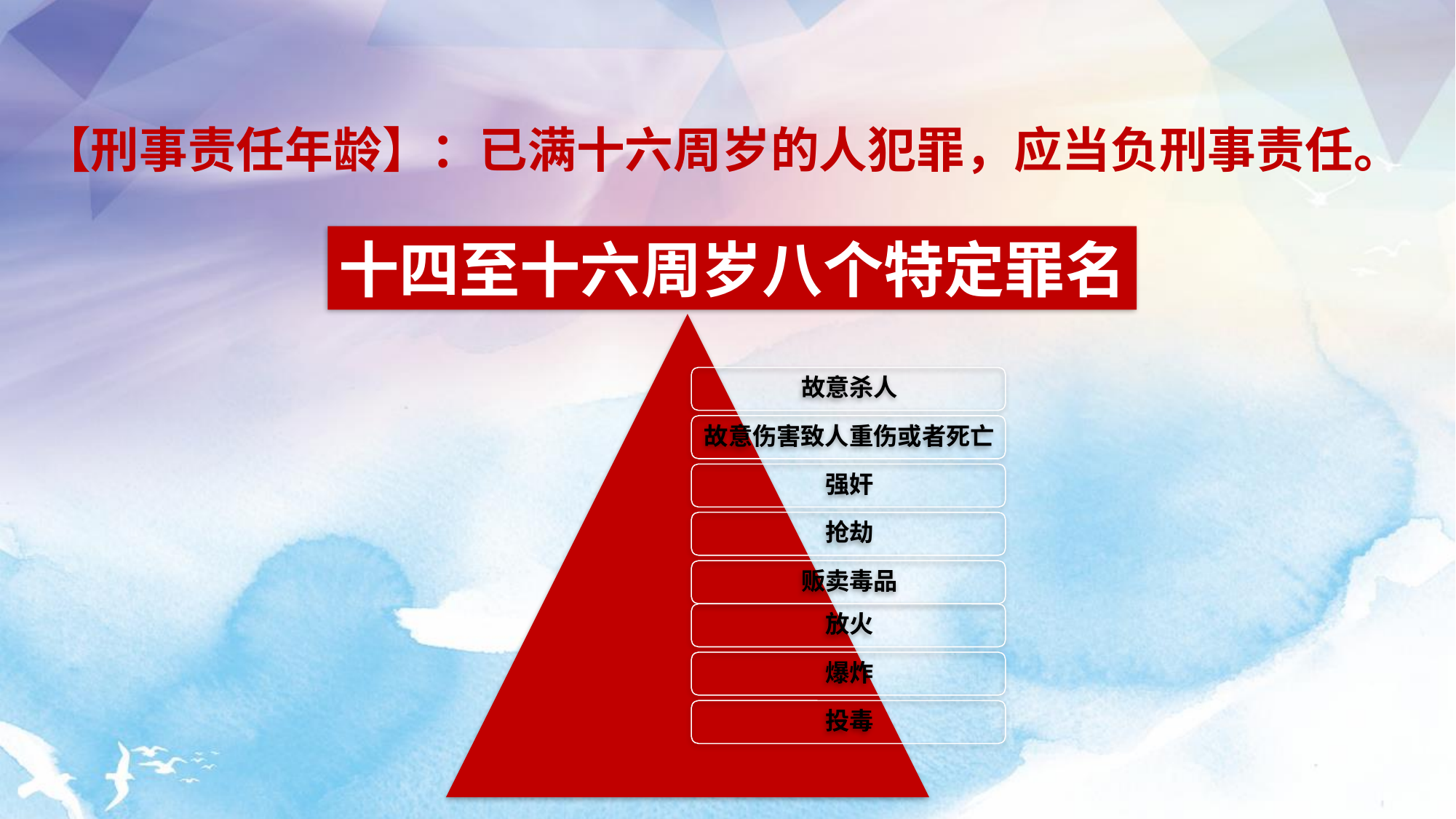

【刑事责任年龄】：已满十六周岁的人犯罪，应当负刑事责任。
十四至十六周岁八个特定罪名
故意杀人
故意伤害致人重伤或者死亡
强奸
抢劫
贩卖毒品
放火
爆炸
投毒